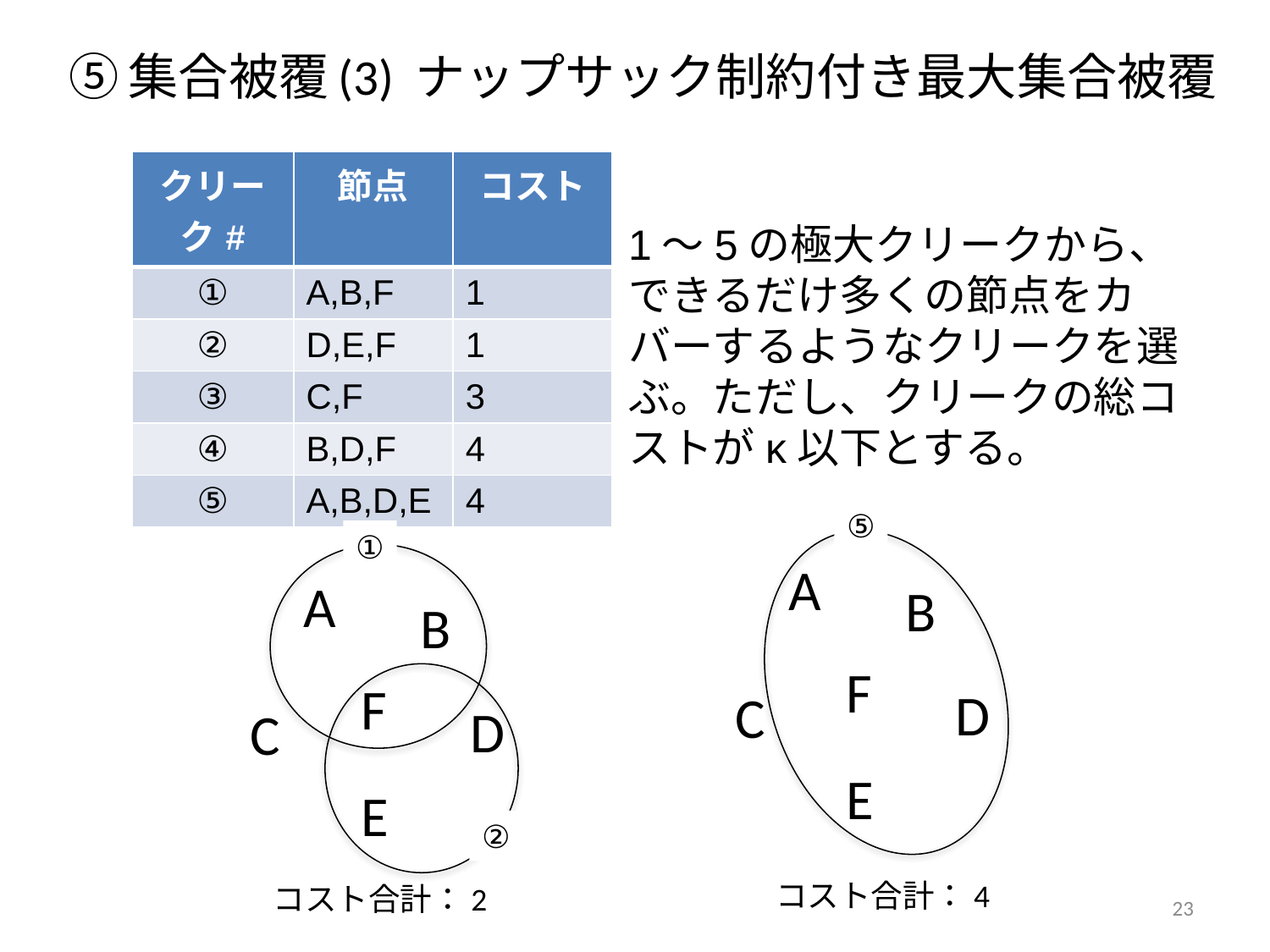

# ⑤集合被覆(3) ナップサック制約付き最大集合被覆
| クリーク# | 節点 | コスト |
| --- | --- | --- |
| ① | A,B,F | 1 |
| ② | D,E,F | 1 |
| ③ | C,F | 3 |
| ④ | B,D,F | 4 |
| ⑤ | A,B,D,E | 4 |
1〜5の極大クリークから、できるだけ多くの節点をカバーするようなクリークを選ぶ。ただし、クリークの総コストがκ以下とする。
⑤
①

A
A
B

B
F

F
D
C
D
C
E
E
②
コスト合計：4
コスト合計：2
23